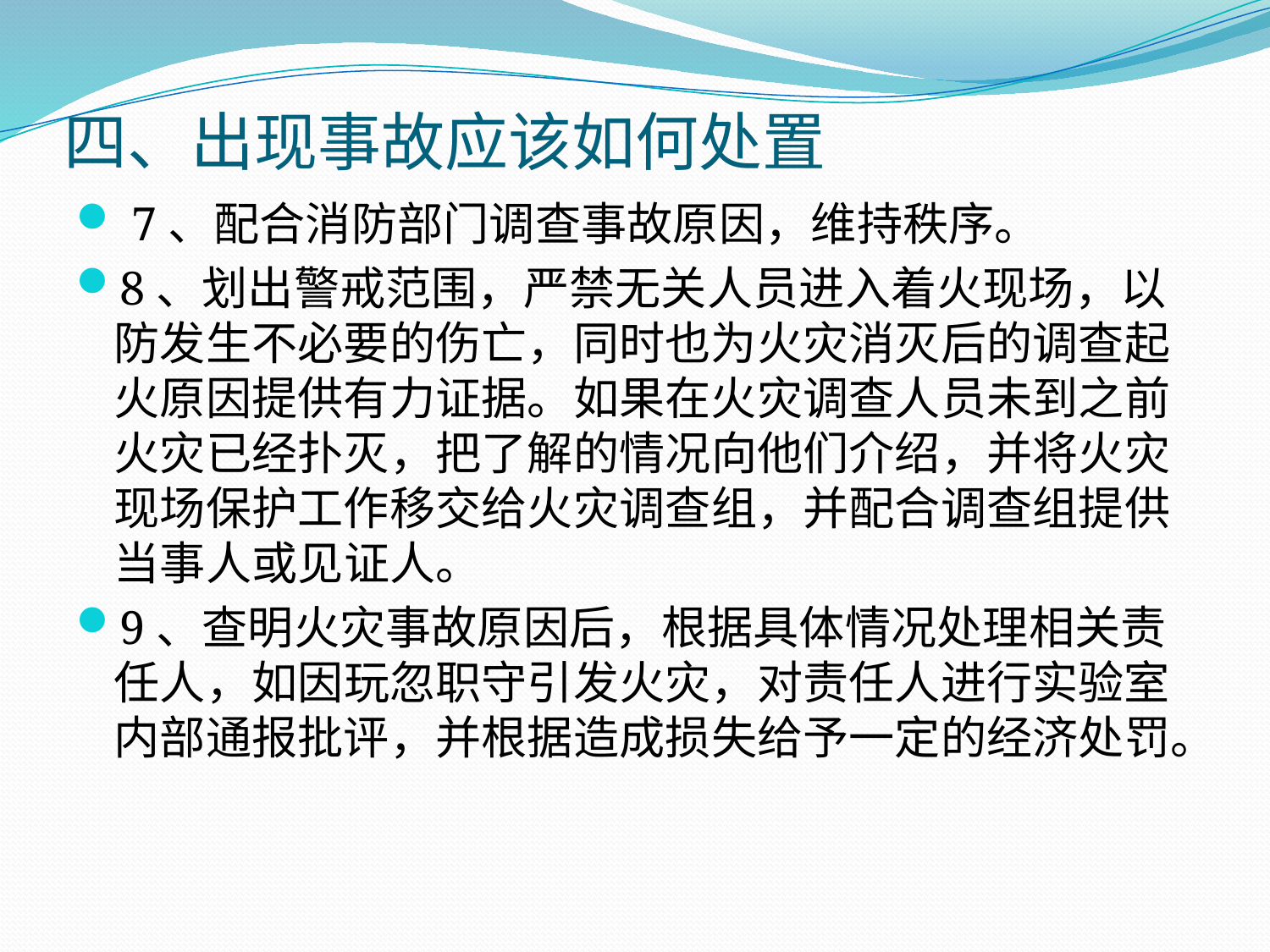

# 四、出现事故应该如何处置
 7、配合消防部门调查事故原因，维持秩序。
8、划出警戒范围，严禁无关人员进入着火现场，以防发生不必要的伤亡，同时也为火灾消灭后的调查起火原因提供有力证据。如果在火灾调查人员未到之前火灾已经扑灭，把了解的情况向他们介绍，并将火灾现场保护工作移交给火灾调查组，并配合调查组提供当事人或见证人。
9、查明火灾事故原因后，根据具体情况处理相关责任人，如因玩忽职守引发火灾，对责任人进行实验室内部通报批评，并根据造成损失给予一定的经济处罚。